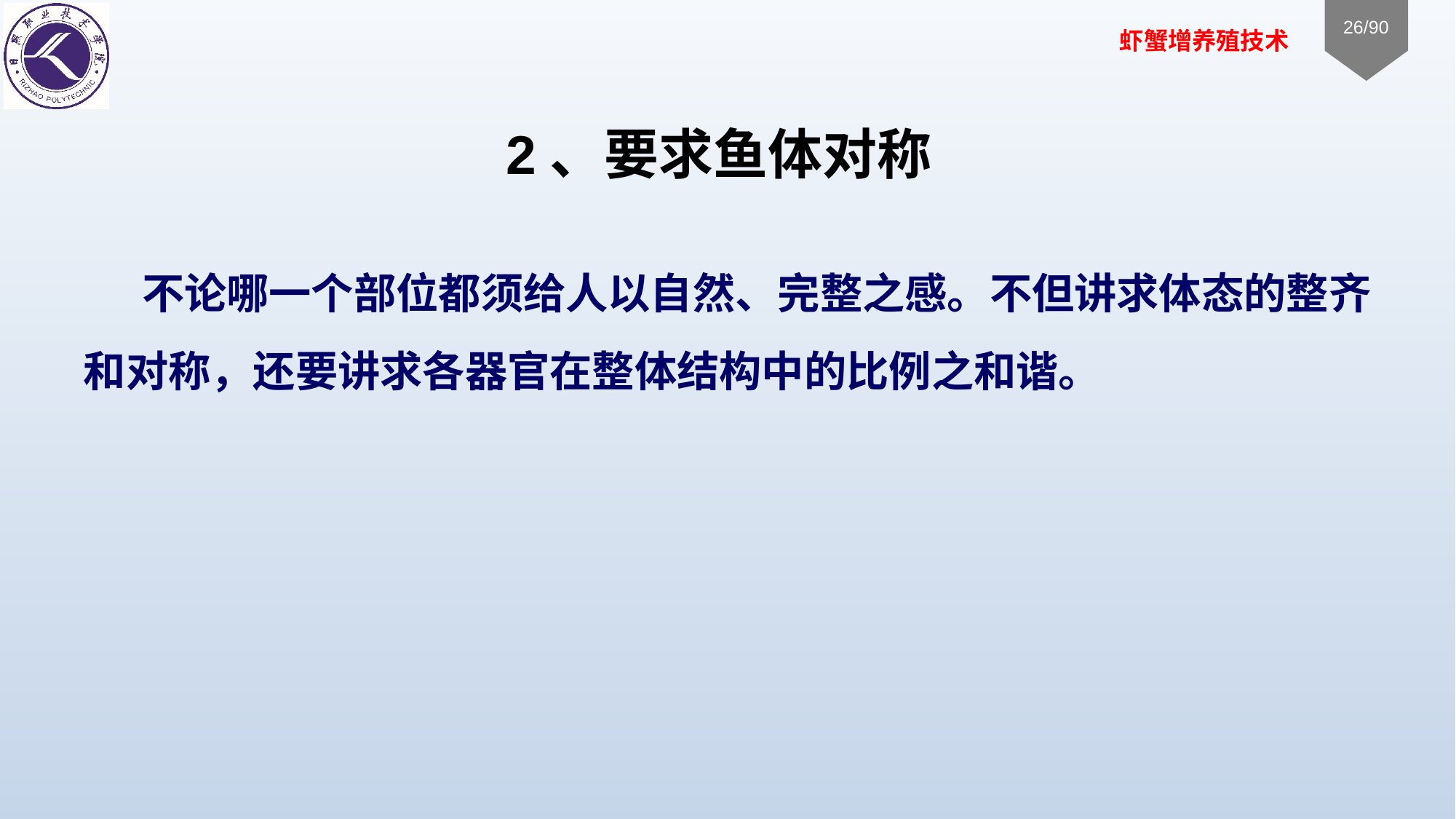

# 2、要求鱼体对称
 不论哪一个部位都须给人以自然、完整之感。不但讲求体态的整齐和对称，还要讲求各器官在整体结构中的比例之和谐。